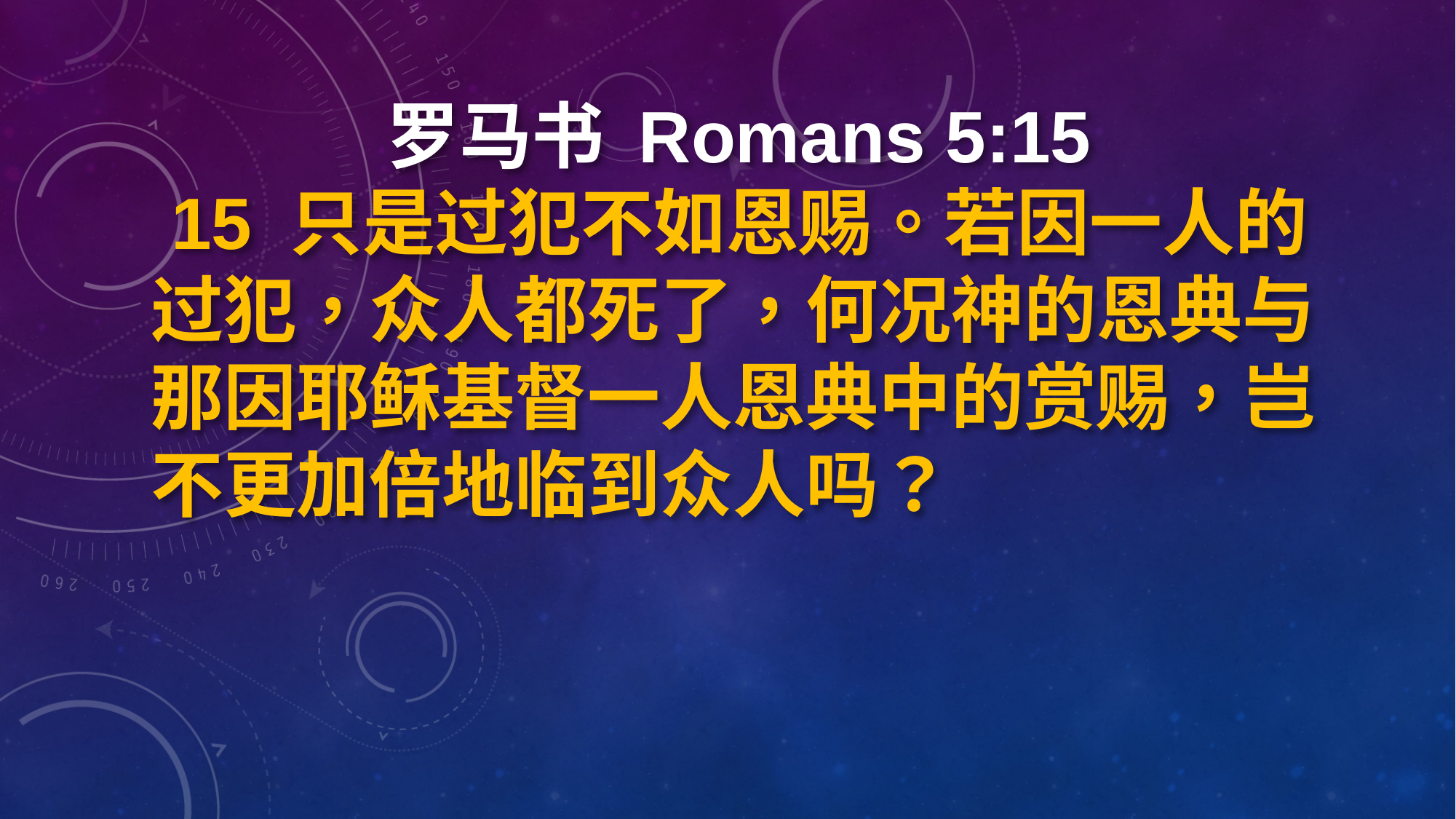

罗马书 Romans 5:15
 15 只是过犯不如恩赐。若因一人的过犯，众人都死了，何况神的恩典与那因耶稣基督一人恩典中的赏赐，岂不更加倍地临到众人吗？